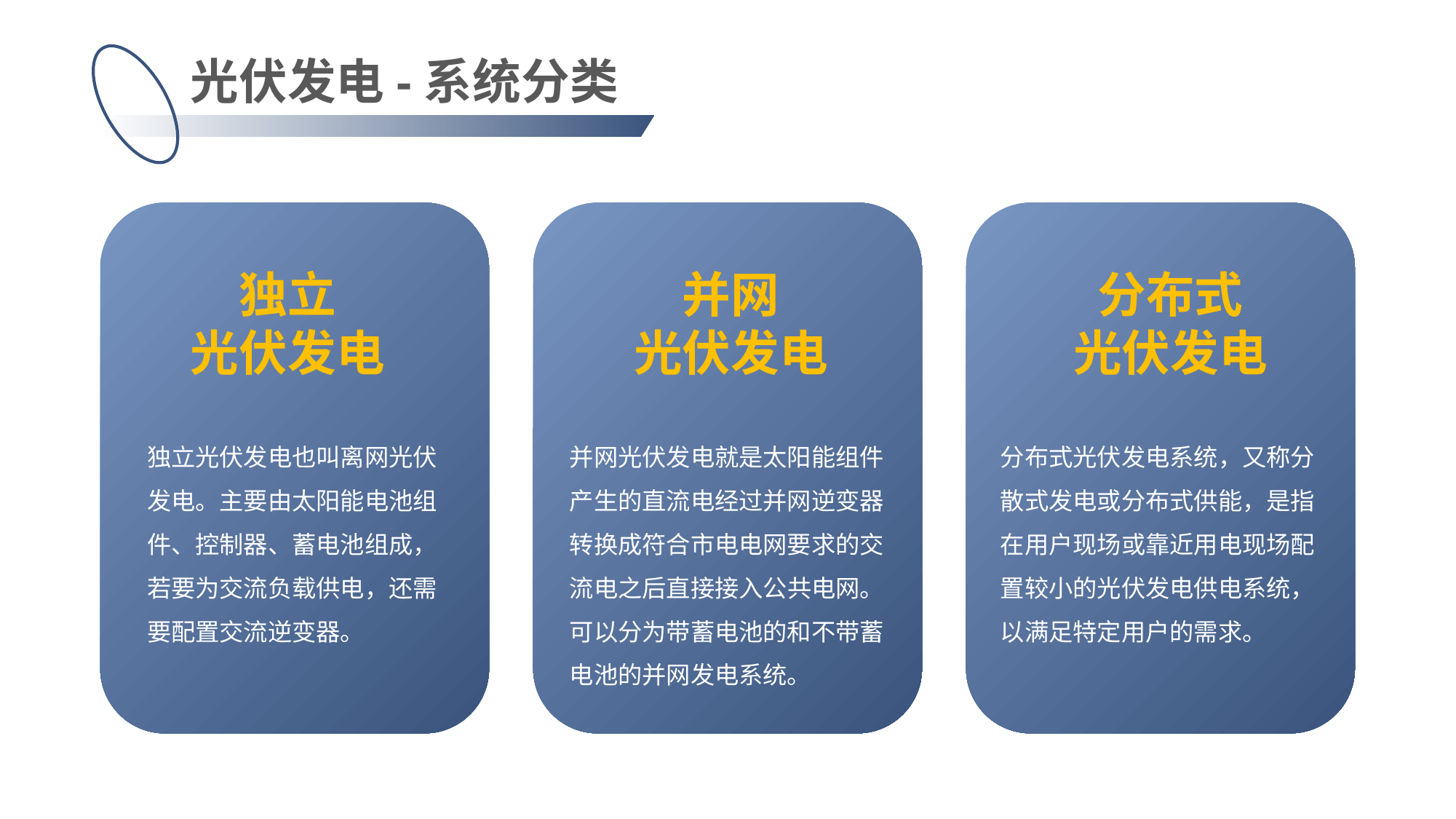

光伏发电-系统分类

独立
光伏发电
并网
光伏发电
分布式
光伏发电
独立光伏发电也叫离网光伏发电。主要由太阳能电池组件、控制器、蓄电池组成，若要为交流负载供电，还需要配置交流逆变器。
并网光伏发电就是太阳能组件产生的直流电经过并网逆变器转换成符合市电电网要求的交流电之后直接接入公共电网。可以分为带蓄电池的和不带蓄电池的并网发电系统。
分布式光伏发电系统，又称分散式发电或分布式供能，是指在用户现场或靠近用电现场配置较小的光伏发电供电系统，以满足特定用户的需求。